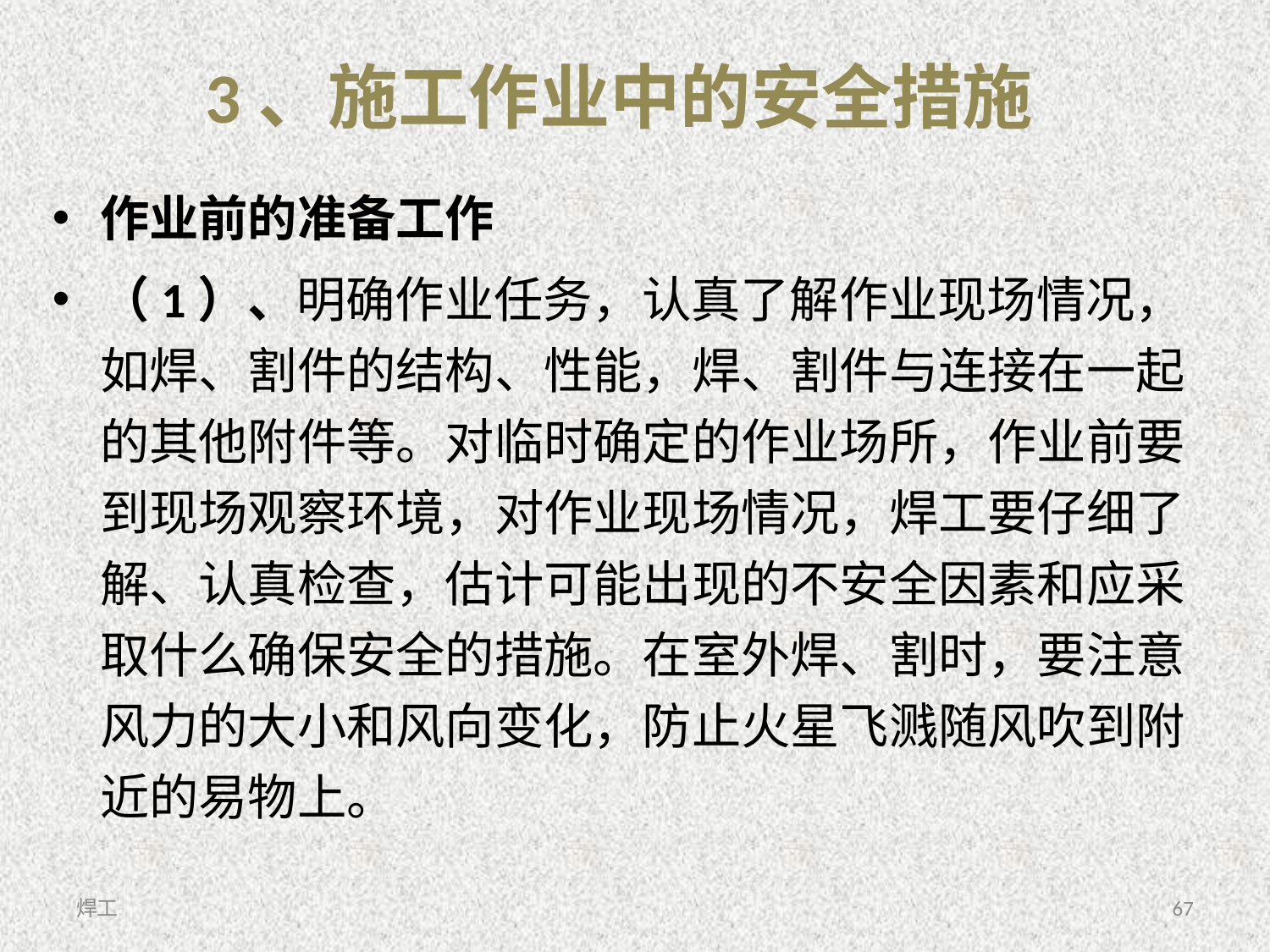

# 3、施工作业中的安全措施
作业前的准备工作
（1）、明确作业任务，认真了解作业现场情况，如焊、割件的结构、性能，焊、割件与连接在一起的其他附件等。对临时确定的作业场所，作业前要到现场观察环境，对作业现场情况，焊工要仔细了解、认真检查，估计可能出现的不安全因素和应采取什么确保安全的措施。在室外焊、割时，要注意风力的大小和风向变化，防止火星飞溅随风吹到附近的易物上。
焊工
67